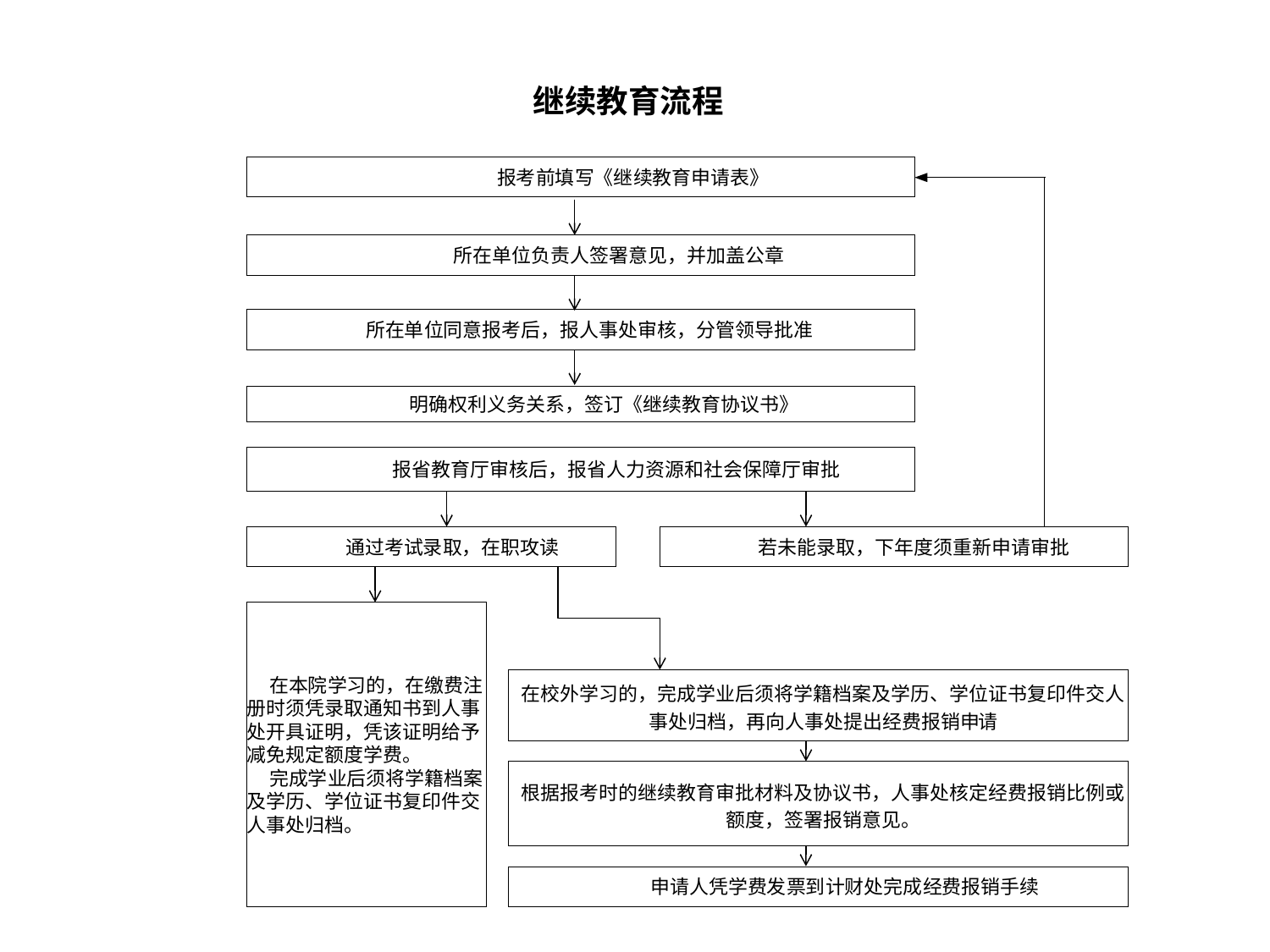

继续教育流程
报考前填写《继续教育申请表》

所在单位负责人签署意见，并加盖公章
所在单位同意报考后，报人事处审核，分管领导批准
明确权利义务关系，签订《继续教育协议书》
报省教育厅审核后，报省人力资源和社会保障厅审批
通过考试录取，在职攻读
若未能录取，下年度须重新申请审批
    在本院学习的，在缴费注册时须凭录取通知书到人事处开具证明，凭该证明给予减免规定额度学费。
    完成学业后须将学籍档案及学历、学位证书复印件交人事处归档。
在校外学习的，完成学业后须将学籍档案及学历、学位证书复印件交人事处归档，再向人事处提出经费报销申请
根据报考时的继续教育审批材料及协议书，人事处核定经费报销比例或额度，签署报销意见。
申请人凭学费发票到计财处完成经费报销手续